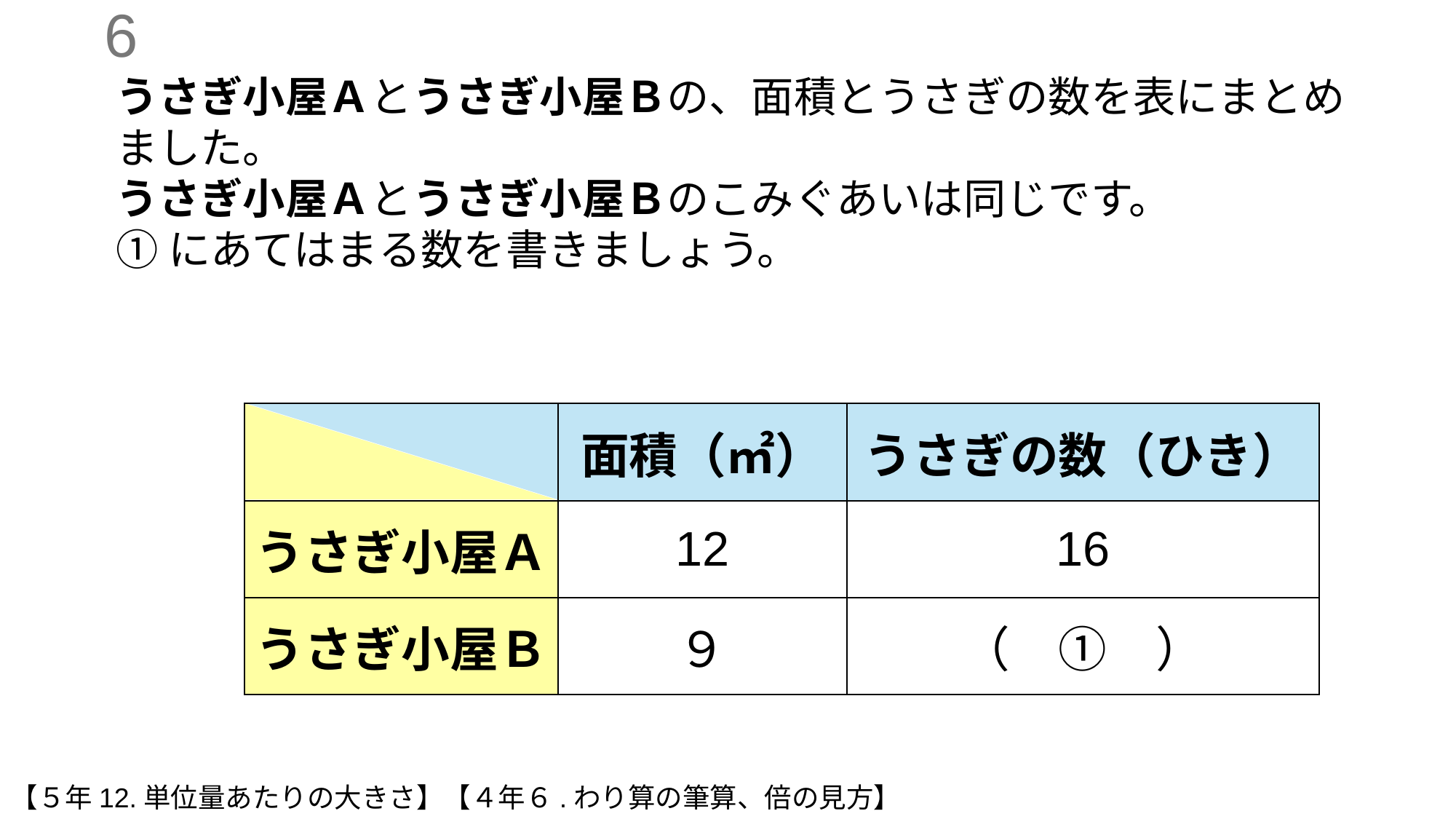

6
うさぎ小屋Ａとうさぎ小屋Ｂの、面積とうさぎの数を表にまとめました。
うさぎ小屋Ａとうさぎ小屋Ｂのこみぐあいは同じです。
①にあてはまる数を書きましょう。
|  | 面積（㎡） | うさぎの数（ひき） |
| --- | --- | --- |
| うさぎ小屋Ａ | 12 | 16 |
| うさぎ小屋Ｂ | ９ | （　①　） |

【５年12.単位量あたりの大きさ】【４年６.わり算の筆算、倍の見方】